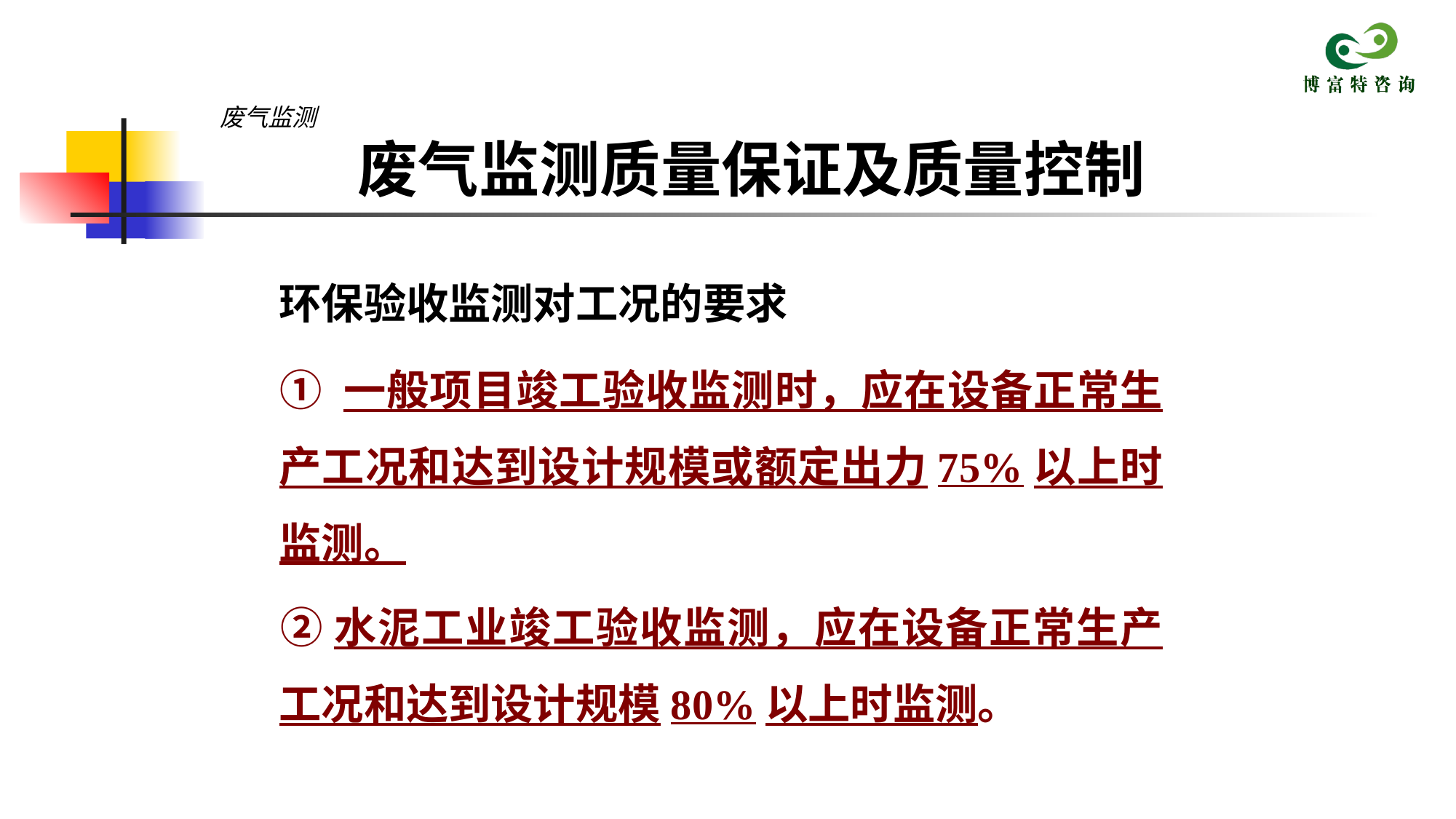

# 废气监测 废气监测质量保证及质量控制
	环保验收监测对工况的要求
	① 一般项目竣工验收监测时，应在设备正常生产工况和达到设计规模或额定出力75%以上时监测。
	②水泥工业竣工验收监测，应在设备正常生产工况和达到设计规模80%以上时监测。